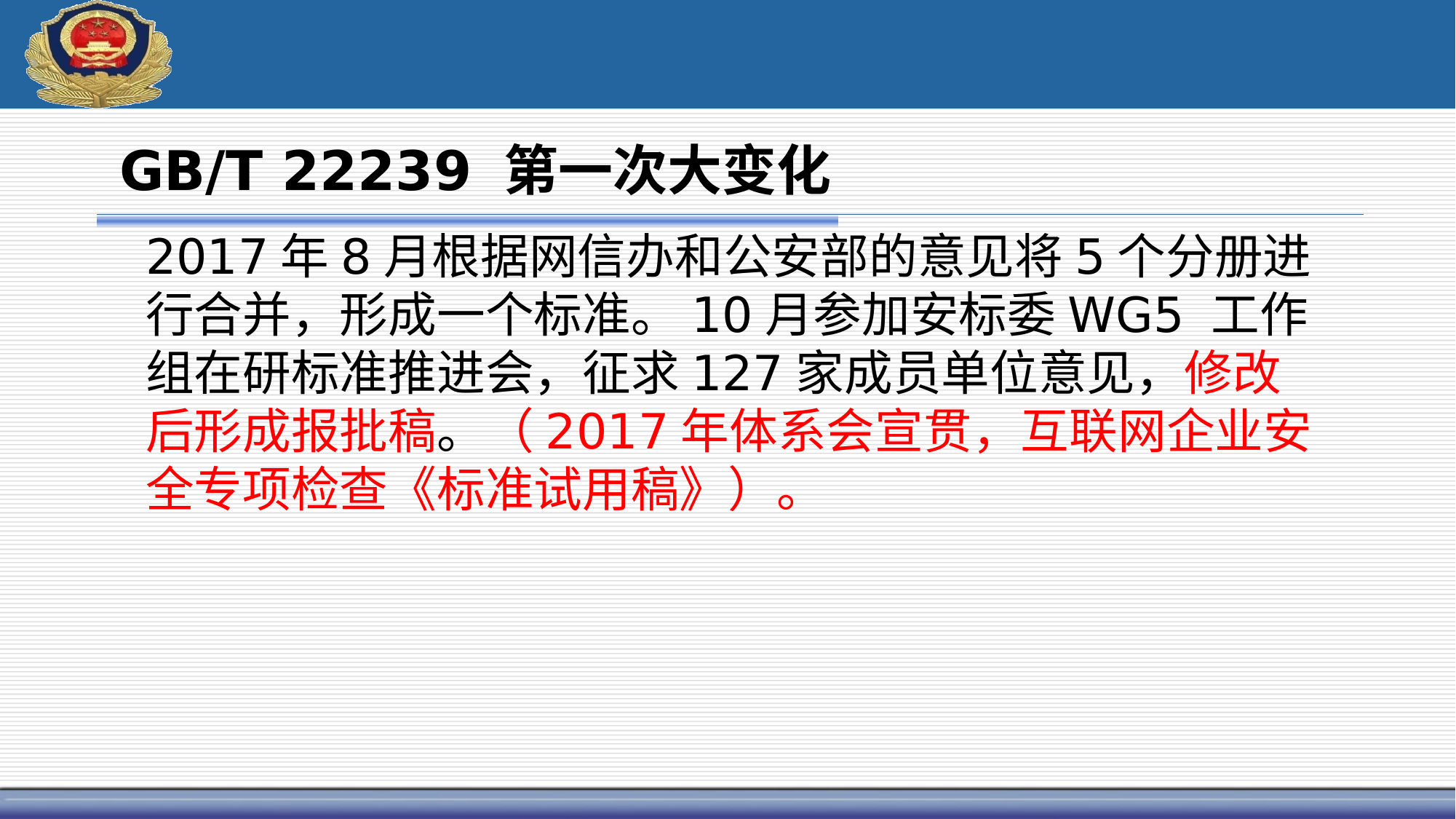

GB/T 22239 第一次大变化
2017年8月根据网信办和公安部的意见将5个分册进行合并，形成一个标准。10月参加安标委WG5 工作组在研标准推进会，征求127家成员单位意见，修改后形成报批稿。（2017年体系会宣贯，互联网企业安全专项检查《标准试用稿》）。

13